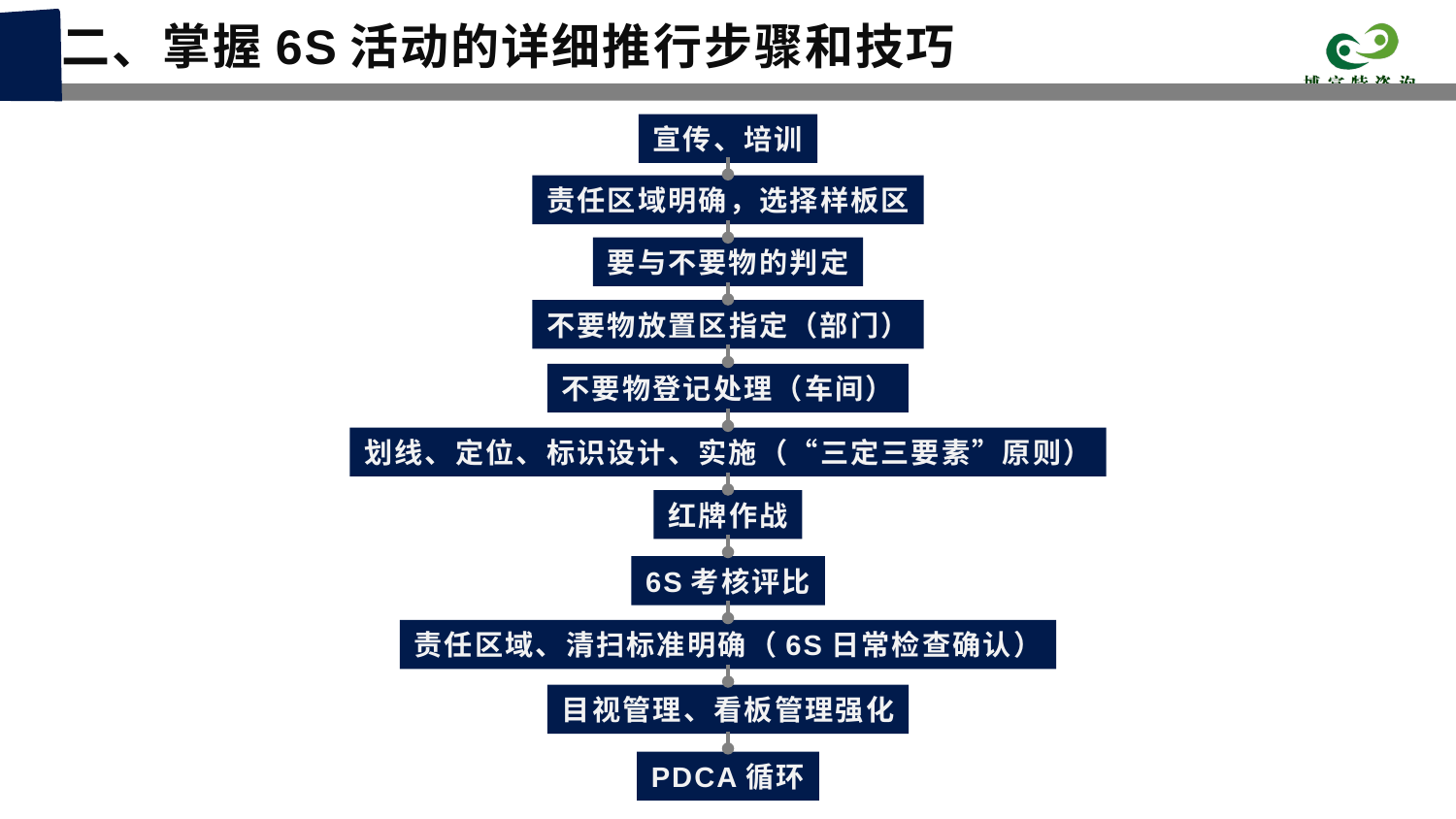

二、掌握6S活动的详细推行步骤和技巧
宣传、培训
责任区域明确，选择样板区
要与不要物的判定
不要物放置区指定（部门）
不要物登记处理（车间）
划线、定位、标识设计、实施（“三定三要素”原则）
红牌作战
6S考核评比
责任区域、清扫标准明确（6S日常检查确认）
目视管理、看板管理强化
PDCA循环